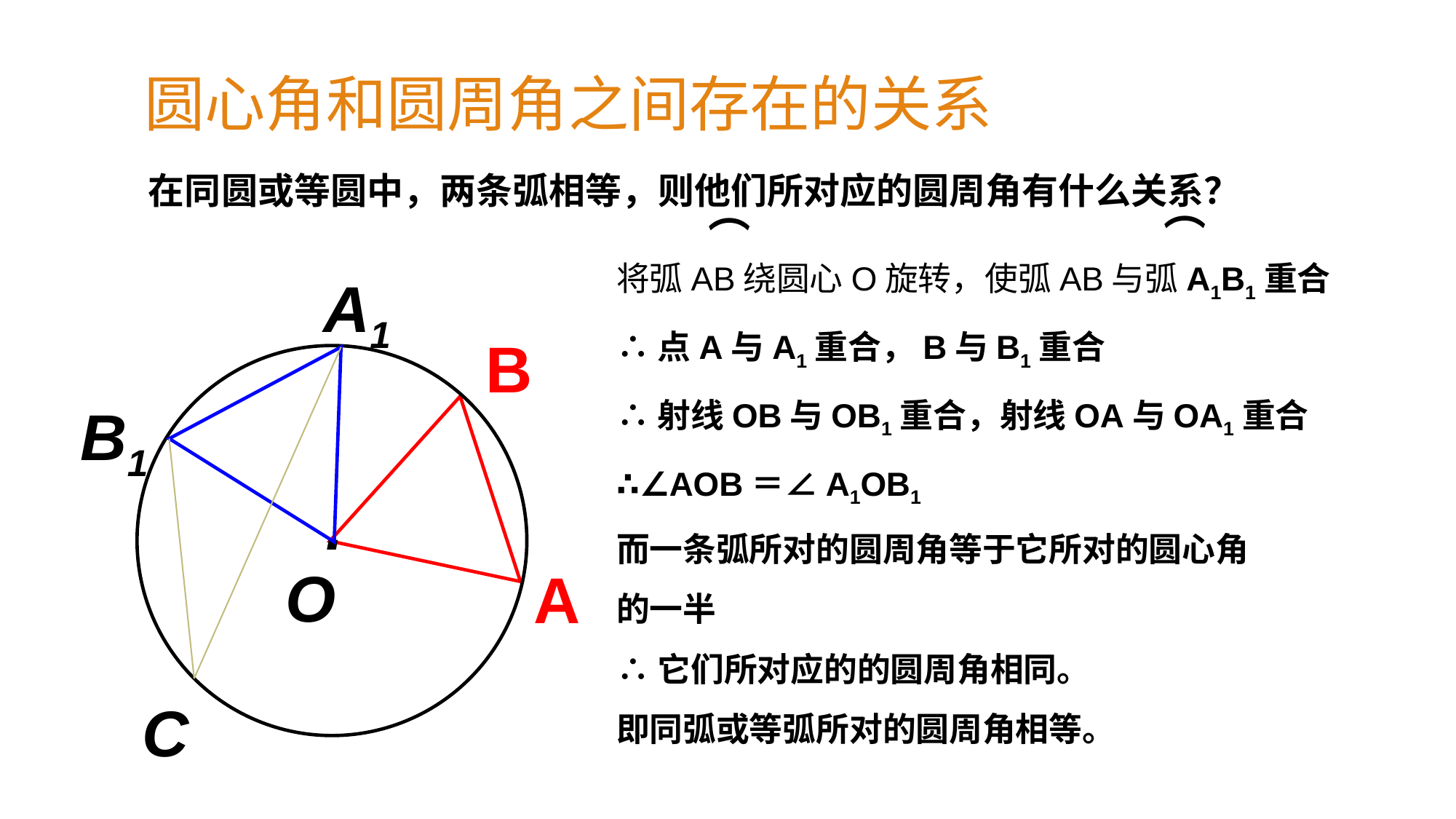

圆心角和圆周角之间存在的关系
   在同圆或等圆中，两条弧相等，则他们所对应的圆周角有什么关系？
⌒
⌒
将弧AB绕圆心O旋转，使弧AB与弧A1B1重合
∴点A与A1重合，B与B1重合
∴射线OB与OB1重合，射线OA与OA1重合
∴∠AOB＝∠A1OB1
而一条弧所对的圆周角等于它所对的圆心角
的一半
∴它们所对应的的圆周角相同。
即同弧或等弧所对的圆周角相等。

A1
B
·

B1

O
A
C